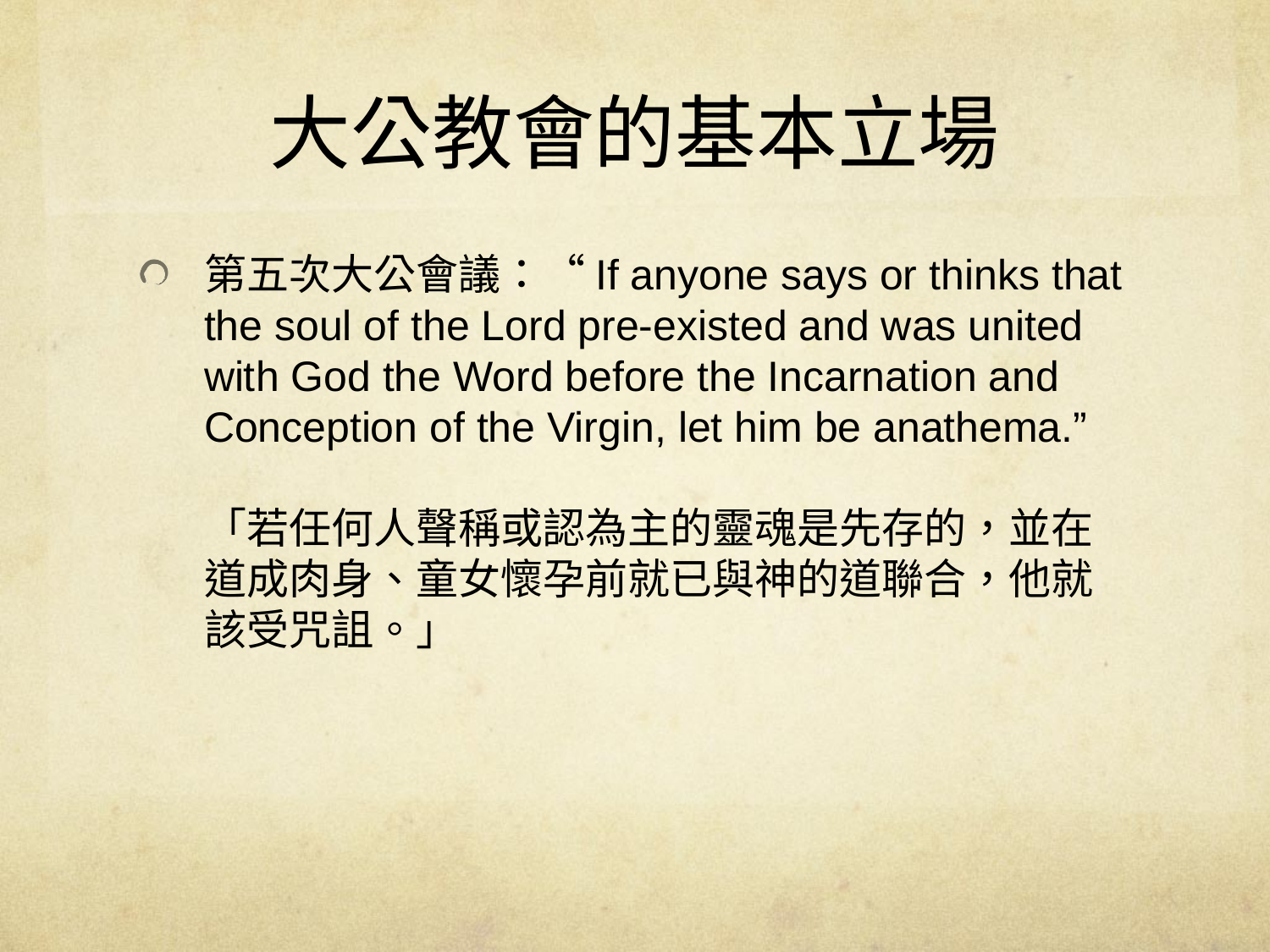

# 大公教會的基本立場
第五次大公會議：“If anyone says or thinks that the soul of the Lord pre-existed and was united with God the Word before the Incarnation and Conception of the Virgin, let him be anathema.”
「若任何人聲稱或認為主的靈魂是先存的，並在道成肉身、童女懷孕前就已與神的道聯合，他就該受咒詛。」